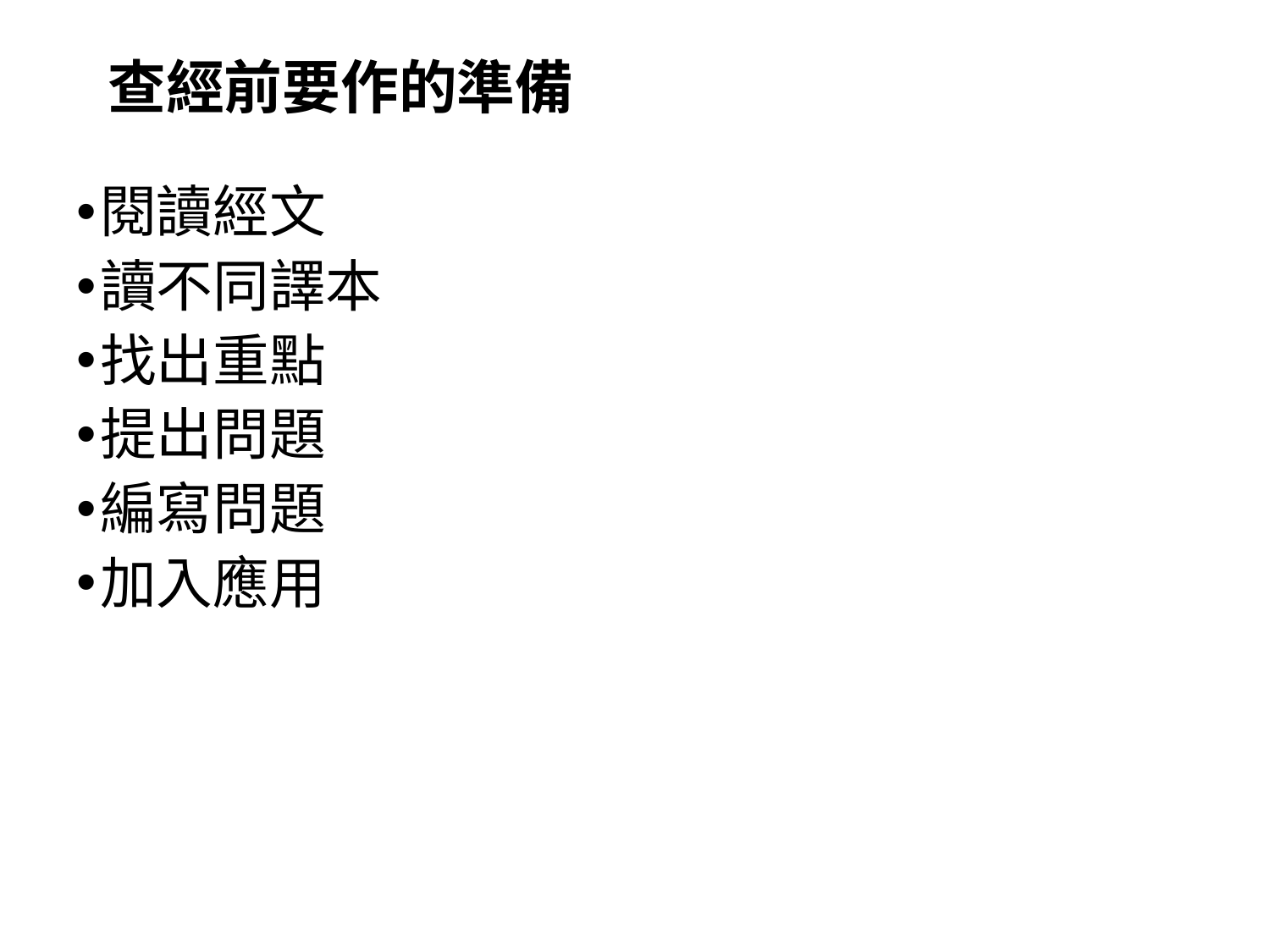

# 查經前要作的準備
閱讀經文
讀不同譯本
找出重點
提出問題
編寫問題
加入應用